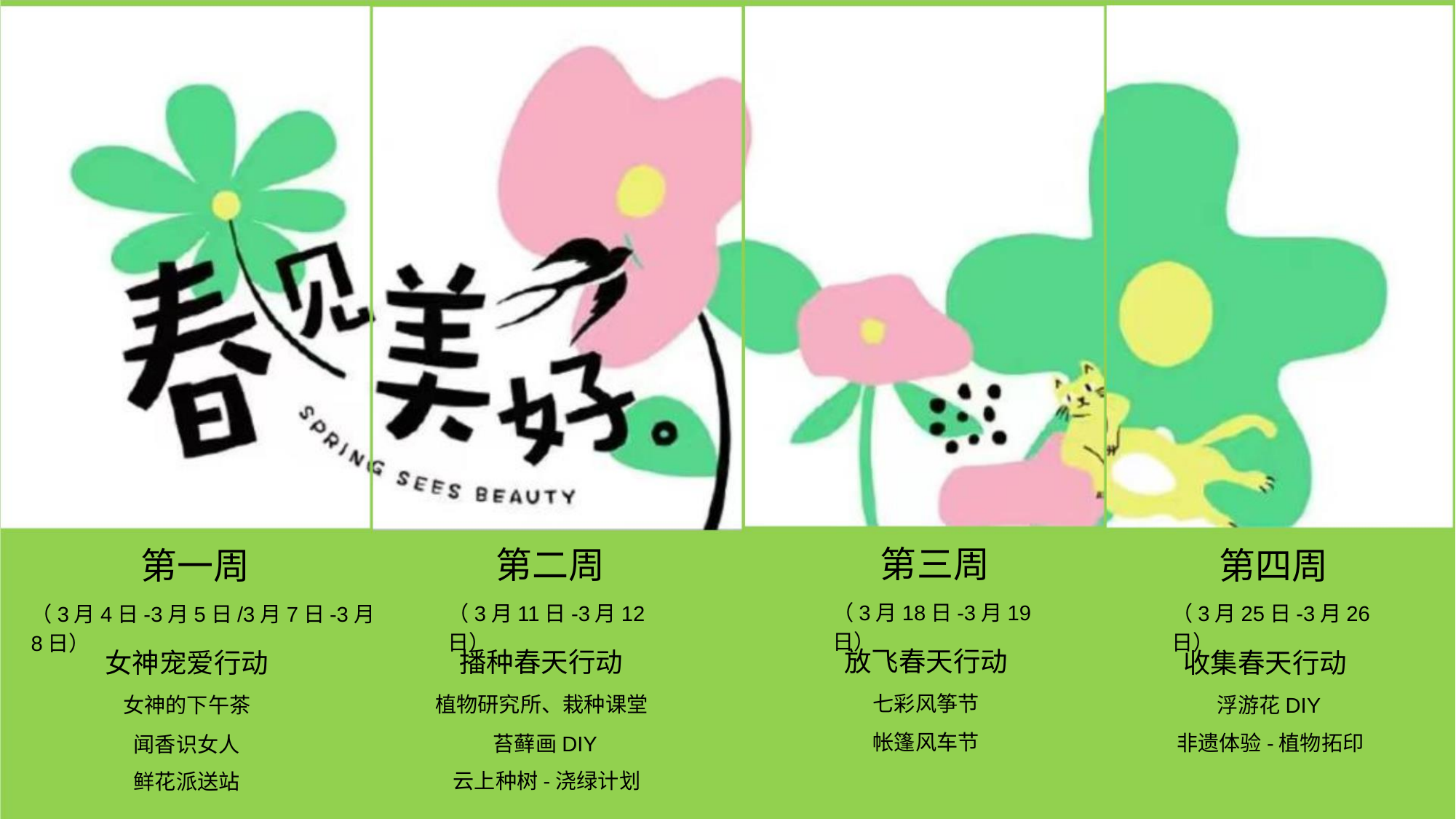

第三周
第二周
第四周
第一周
（3月18日-3月19日）
（3月11日-3月12日）
（3月25日-3月26日）
（3月4日-3月5日/3月7日-3月8日）
放飞春天行动
七彩风筝节
播种春天行动
植物研究所、栽种课堂
苔藓画DIY
收集春天行动
浮游花DIY
女神宠爱行动
女神的下午茶
闻香识女人
帐篷风车节
非遗体验-植物拓印
云上种树-浇绿计划
鲜花派送站